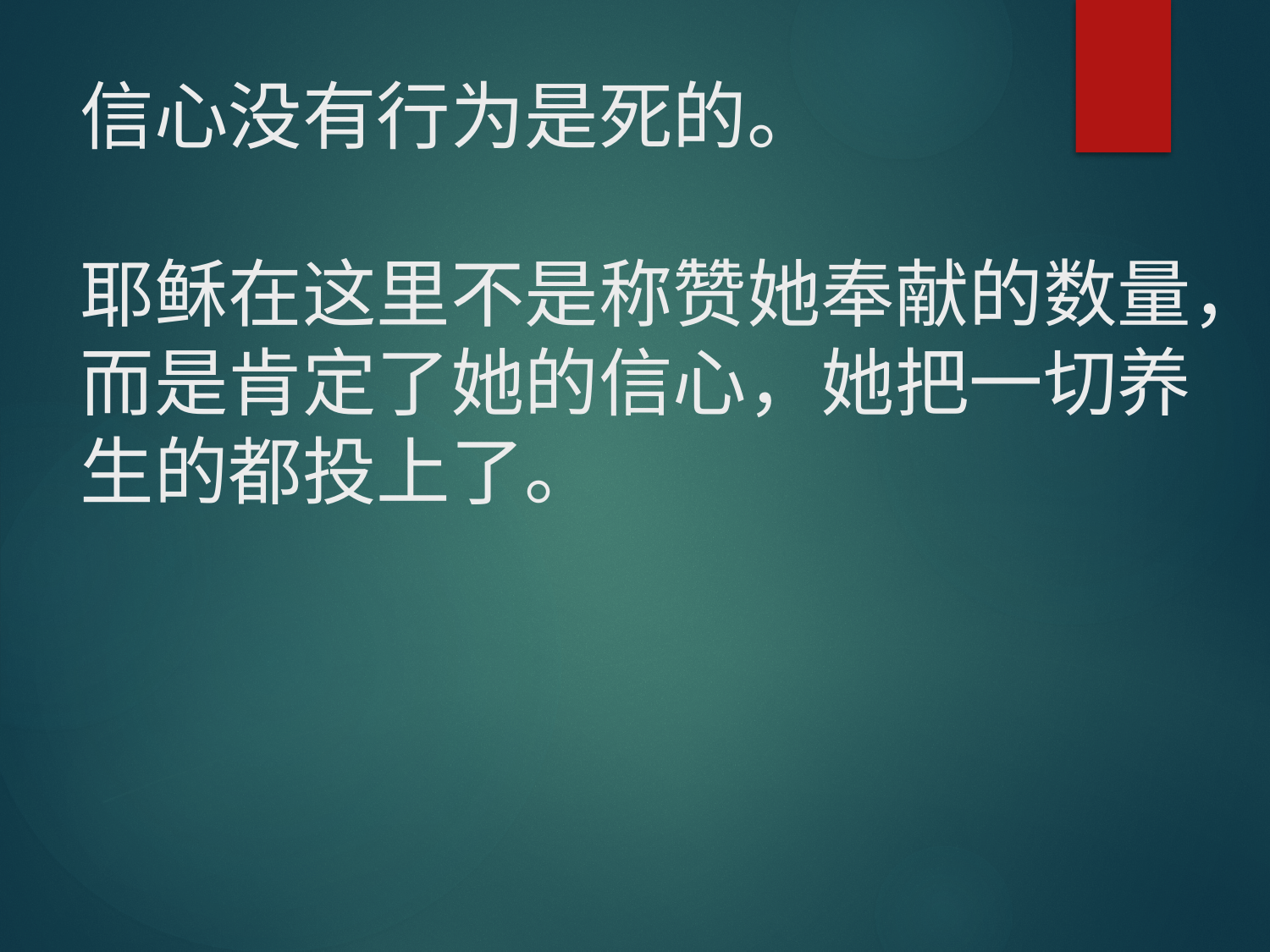

# 信心没有行为是死的。 耶稣在这里不是称赞她奉献的数量，而是肯定了她的信心，她把一切养生的都投上了。